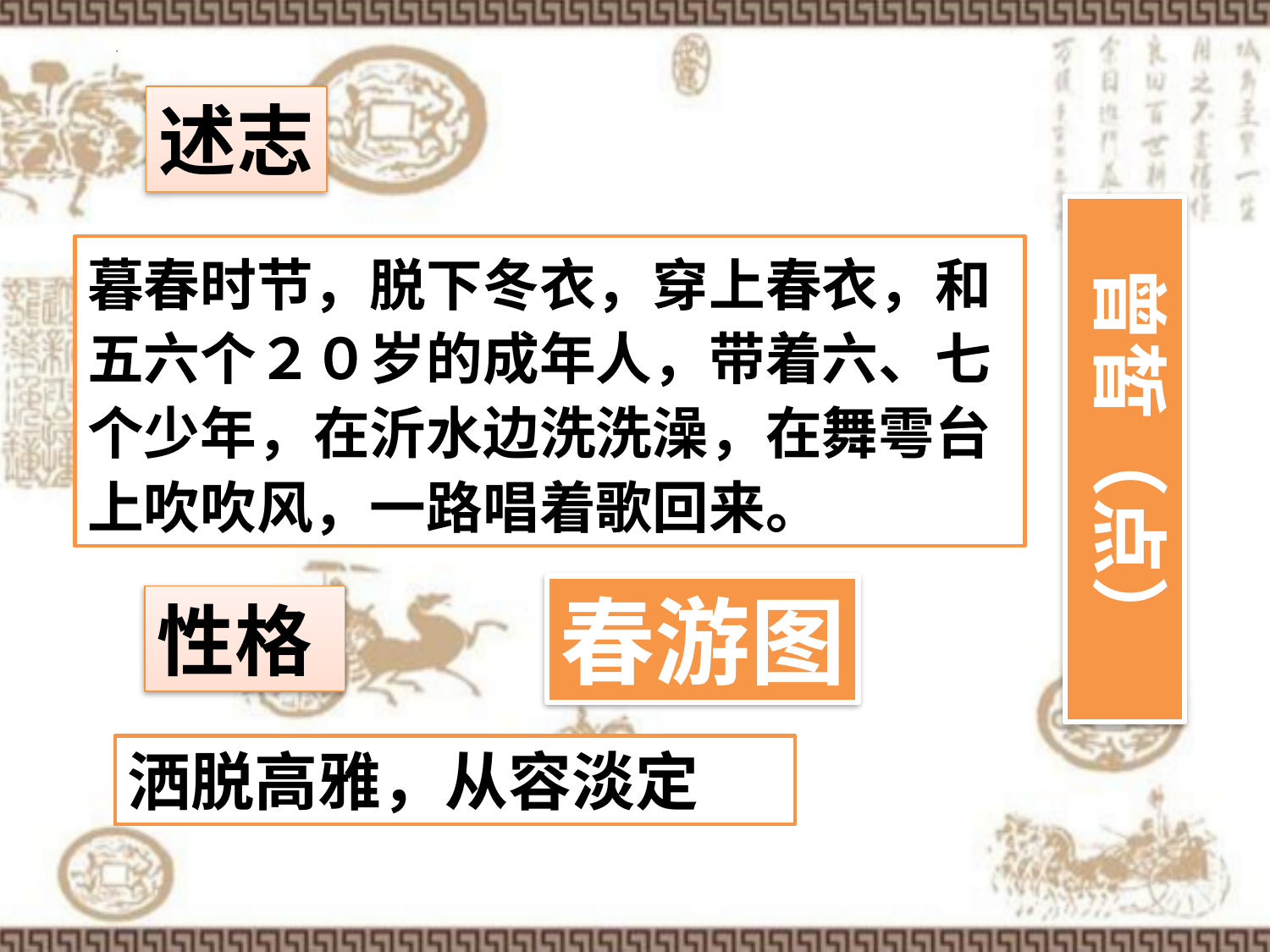

述志
曾皙（点）
暮春时节，脱下冬衣，穿上春衣，和五六个２０岁的成年人，带着六、七个少年，在沂水边洗洗澡，在舞雩台上吹吹风，一路唱着歌回来。
春游图
性格
洒脱高雅，从容淡定